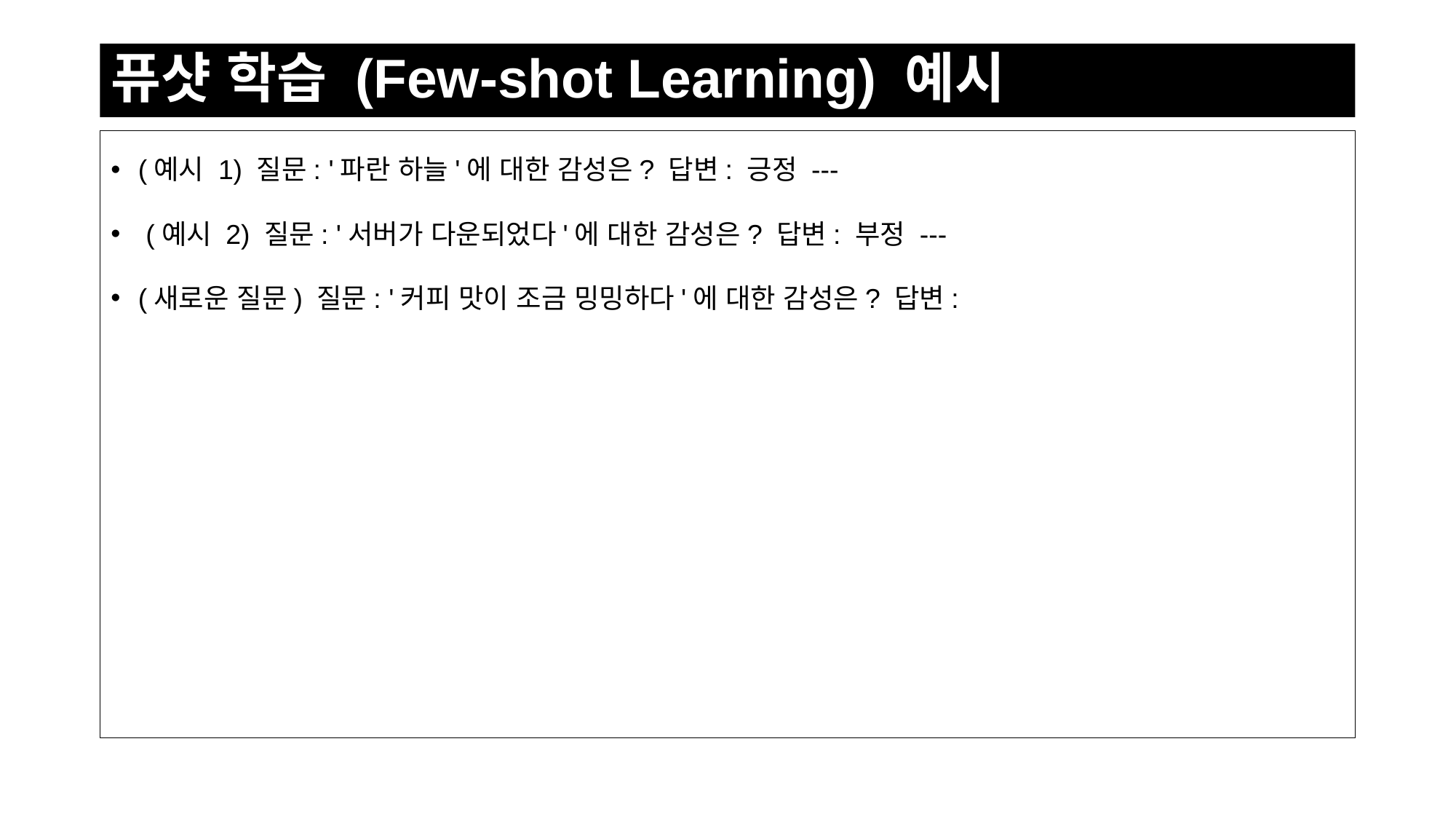

# 퓨샷 학습 (Few-shot Learning) 예시
(예시 1) 질문: '파란 하늘'에 대한 감성은? 답변: 긍정 ---
 (예시 2) 질문: '서버가 다운되었다'에 대한 감성은? 답변: 부정 ---
(새로운 질문) 질문: '커피 맛이 조금 밍밍하다'에 대한 감성은? 답변: